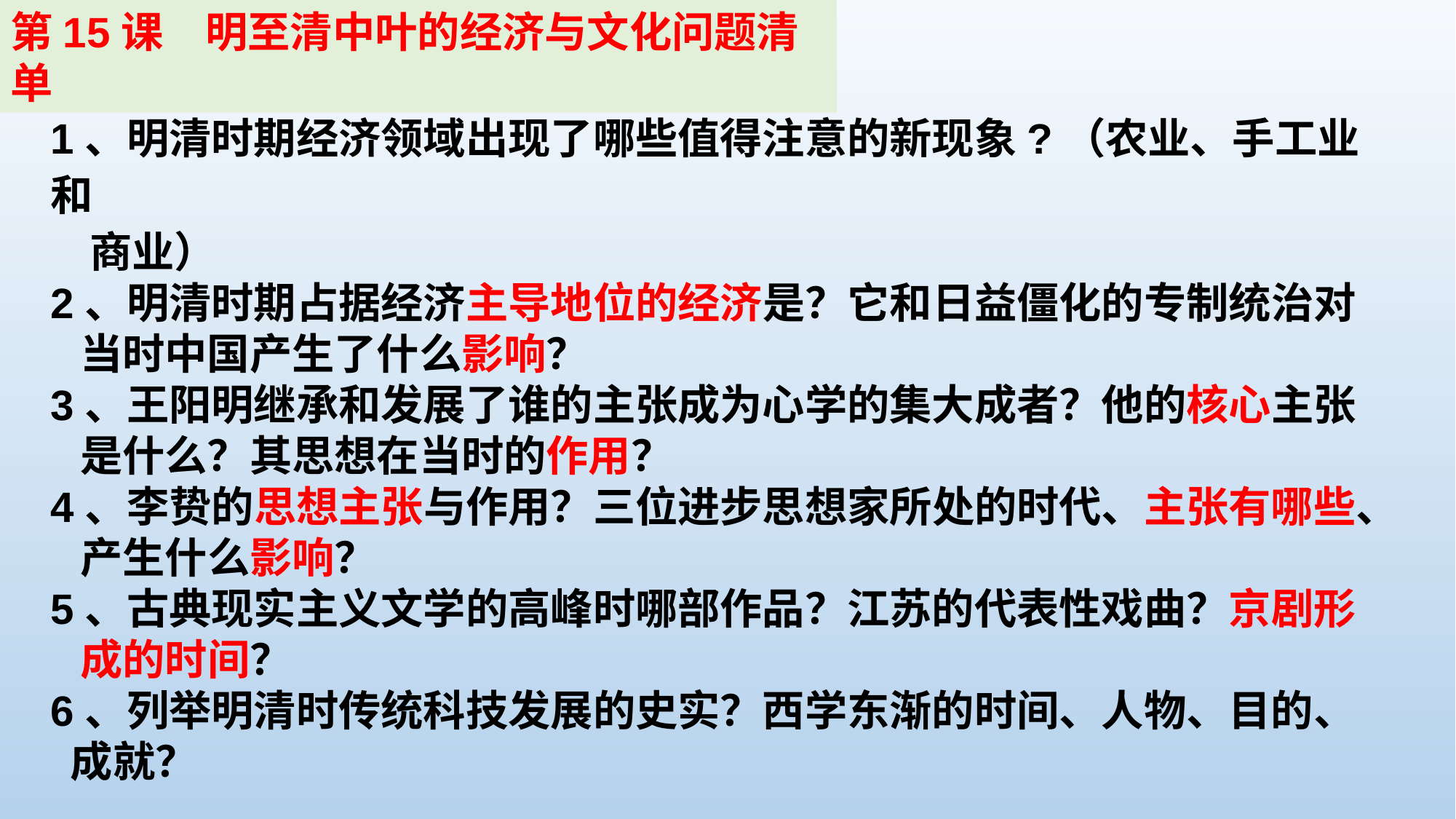

第15课　明至清中叶的经济与文化问题清单
1、明清时期经济领域出现了哪些值得注意的新现象?（农业、手工业和
   商业）
2、明清时期占据经济主导地位的经济是？它和日益僵化的专制统治对
  当时中国产生了什么影响？
3、王阳明继承和发展了谁的主张成为心学的集大成者？他的核心主张
  是什么？其思想在当时的作用？
4、李贽的思想主张与作用？三位进步思想家所处的时代、主张有哪些、
  产生什么影响？
5、古典现实主义文学的高峰时哪部作品？江苏的代表性戏曲？京剧形
  成的时间？
6、列举明清时传统科技发展的史实？西学东渐的时间、人物、目的、
 成就？